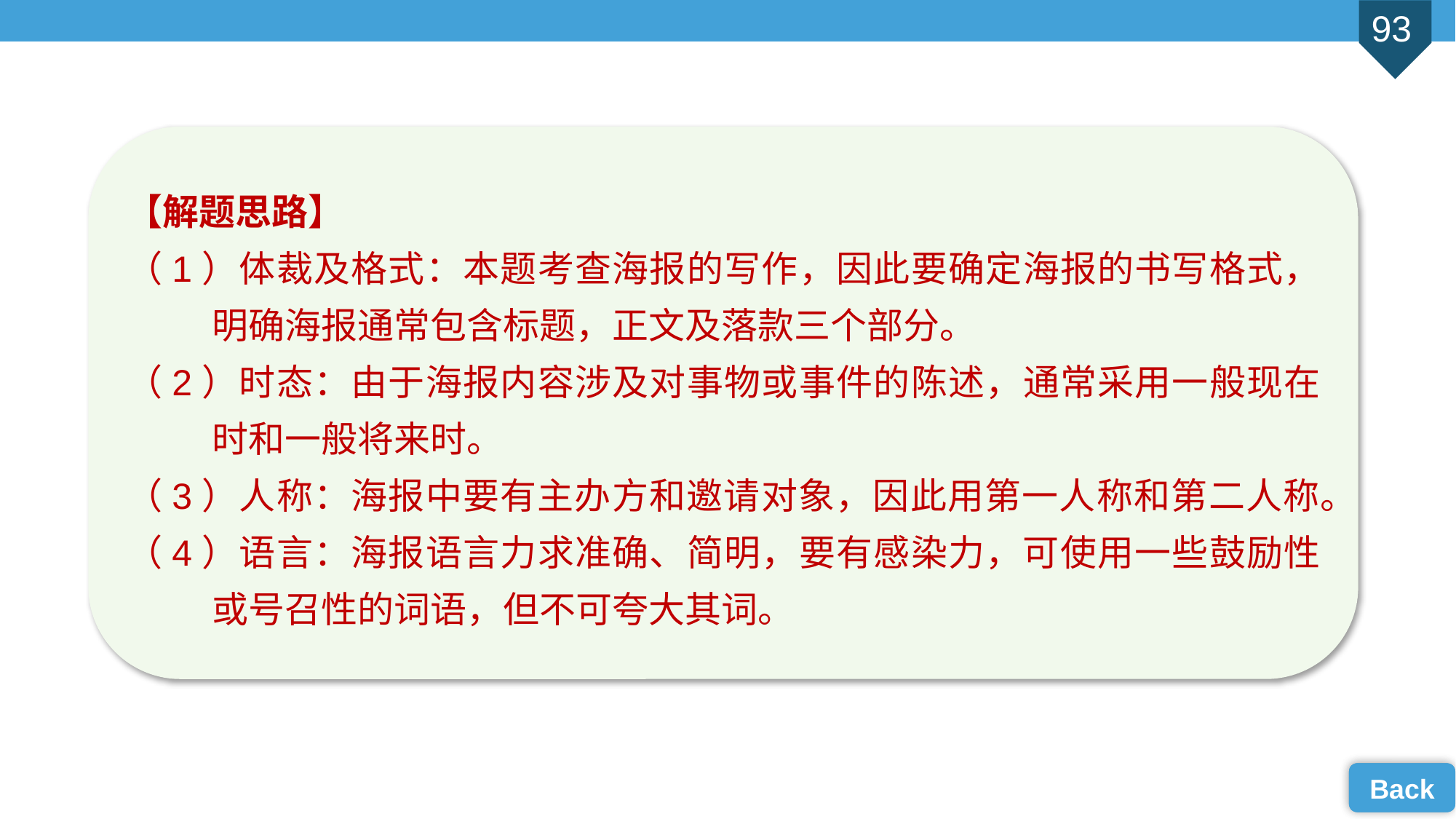

【解题思路】
（1）体裁及格式：本题考查海报的写作，因此要确定海报的书写格式，明确海报通常包含标题，正文及落款三个部分。
（2）时态：由于海报内容涉及对事物或事件的陈述，通常采用一般现在时和一般将来时。
（3）人称：海报中要有主办方和邀请对象，因此用第一人称和第二人称。
（4）语言：海报语言力求准确、简明，要有感染力，可使用一些鼓励性或号召性的词语，但不可夸大其词。
Back